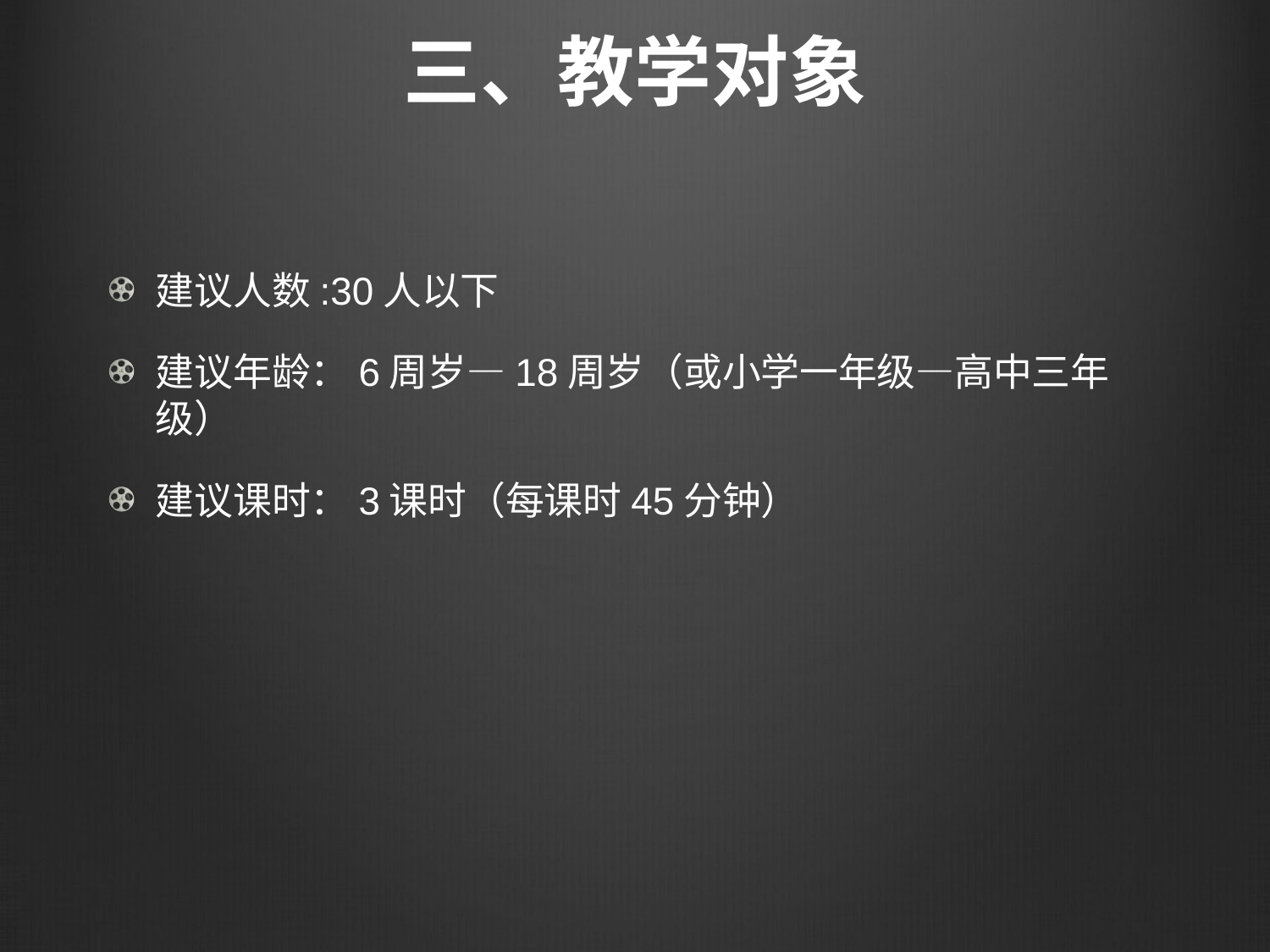

# 三、教学对象
建议人数:30人以下
建议年龄：6周岁—18周岁（或小学一年级—高中三年级）
建议课时：3课时（每课时45分钟）